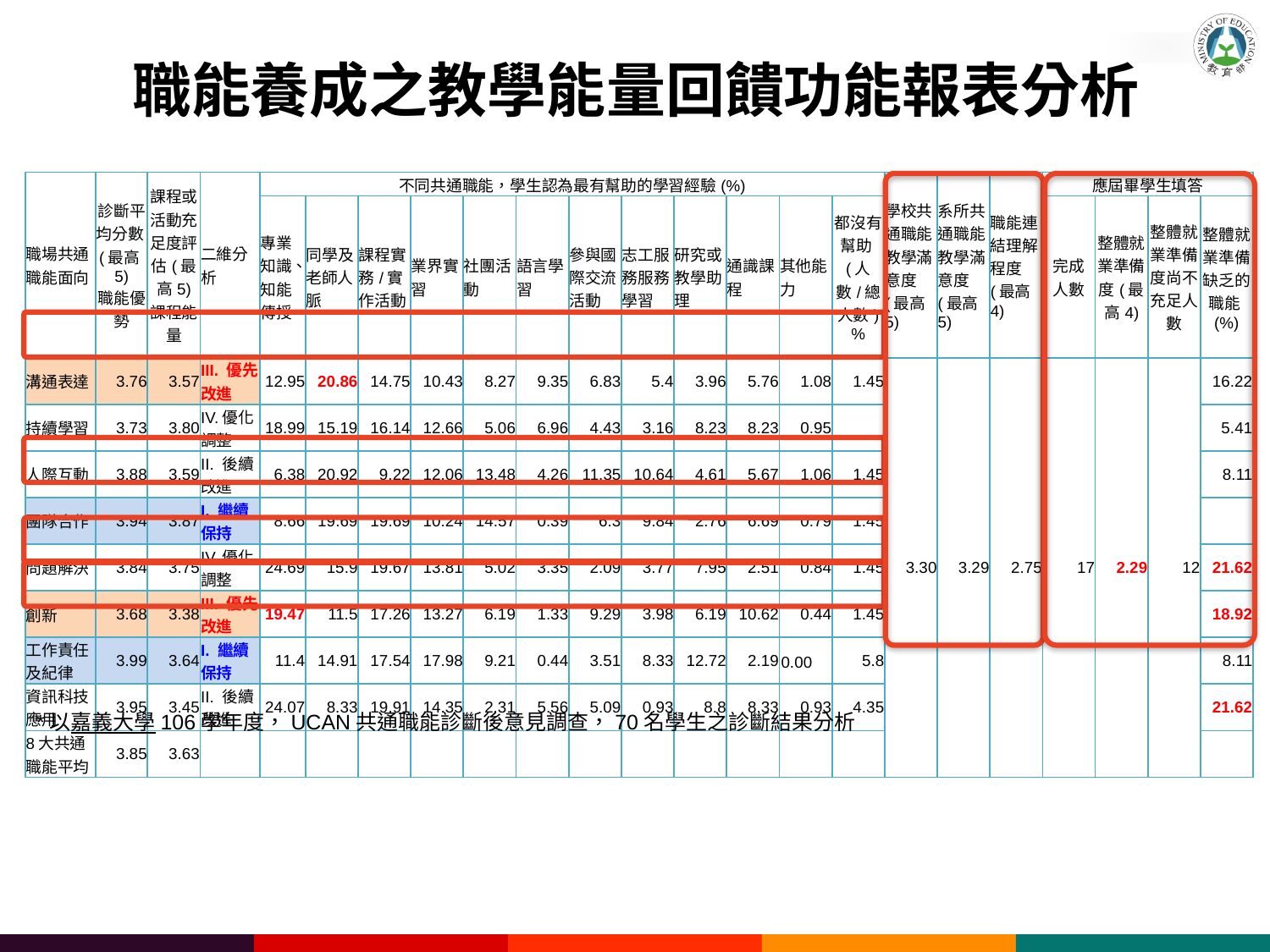

職能養成之教學能量回饋功能報表分析
| 職場共通職能面向 | 診斷平均分數(最高5) 職能優勢 | 課程或活動充足度評估(最高5) 課程能量 | 二維分析 | 不同共通職能，學生認為最有幫助的學習經驗(%) |  |  |  |  |  |  |  |  |  |  |  | 學校共通職能教學滿意度(最高5) | 系所共通職能教學滿意度(最高5) | 職能連結理解程度(最高4) | 應屆畢學生填答 |  |  |  |
| --- | --- | --- | --- | --- | --- | --- | --- | --- | --- | --- | --- | --- | --- | --- | --- | --- | --- | --- | --- | --- | --- | --- |
|  |  |  |  | 專業知識、知能傳授 | 同學及老師人脈 | 課程實務/實作活動 | 業界實習 | 社團活動 | 語言學習 | 參與國際交流活動 | 志工服務服務學習 | 研究或教學助理 | 通識課程 | 其他能力 | 都沒有幫助(人數/總人數)% |  |  |  | 完成 人數 | 整體就業準備度(最高4) | 整體就業準備度尚不充足人數 | 整體就業準備缺乏的職能(%) |
| 溝通表達 | 3.76 | 3.57 | III. 優先改進 | 12.95 | 20.86 | 14.75 | 10.43 | 8.27 | 9.35 | 6.83 | 5.4 | 3.96 | 5.76 | 1.08 | 1.45 | 3.30 | 3.29 | 2.75 | 17 | 2.29 | 12 | 16.22 |
| 持續學習 | 3.73 | 3.80 | IV.優化調整 | 18.99 | 15.19 | 16.14 | 12.66 | 5.06 | 6.96 | 4.43 | 3.16 | 8.23 | 8.23 | 0.95 |  |  |  |  |  |  |  | 5.41 |
| 人際互動 | 3.88 | 3.59 | II. 後續改進 | 6.38 | 20.92 | 9.22 | 12.06 | 13.48 | 4.26 | 11.35 | 10.64 | 4.61 | 5.67 | 1.06 | 1.45 |  |  |  |  |  |  | 8.11 |
| 團隊合作 | 3.94 | 3.87 | I. 繼續保持 | 8.66 | 19.69 | 19.69 | 10.24 | 14.57 | 0.39 | 6.3 | 9.84 | 2.76 | 6.69 | 0.79 | 1.45 |  |  |  |  |  |  |  |
| 問題解決 | 3.84 | 3.75 | IV.優化調整 | 24.69 | 15.9 | 19.67 | 13.81 | 5.02 | 3.35 | 2.09 | 3.77 | 7.95 | 2.51 | 0.84 | 1.45 |  |  |  |  |  |  | 21.62 |
| 創新 | 3.68 | 3.38 | III. 優先改進 | 19.47 | 11.5 | 17.26 | 13.27 | 6.19 | 1.33 | 9.29 | 3.98 | 6.19 | 10.62 | 0.44 | 1.45 |  |  |  |  |  |  | 18.92 |
| 工作責任及紀律 | 3.99 | 3.64 | I. 繼續保持 | 11.4 | 14.91 | 17.54 | 17.98 | 9.21 | 0.44 | 3.51 | 8.33 | 12.72 | 2.19 | 0.00 | 5.8 |  |  |  |  |  |  | 8.11 |
| 資訊科技應用 | 3.95 | 3.45 | II. 後續改進 | 24.07 | 8.33 | 19.91 | 14.35 | 2.31 | 5.56 | 5.09 | 0.93 | 8.8 | 8.33 | 0.93 | 4.35 |  |  |  |  |  |  | 21.62 |
| 8大共通職能平均 | 3.85 | 3.63 |  |  |  |  |  |  |  |  |  |  |  |  |  |  |  |  |  |  |  |  |

*以嘉義大學106學年度，UCAN共通職能診斷後意見調查，70名學生之診斷結果分析